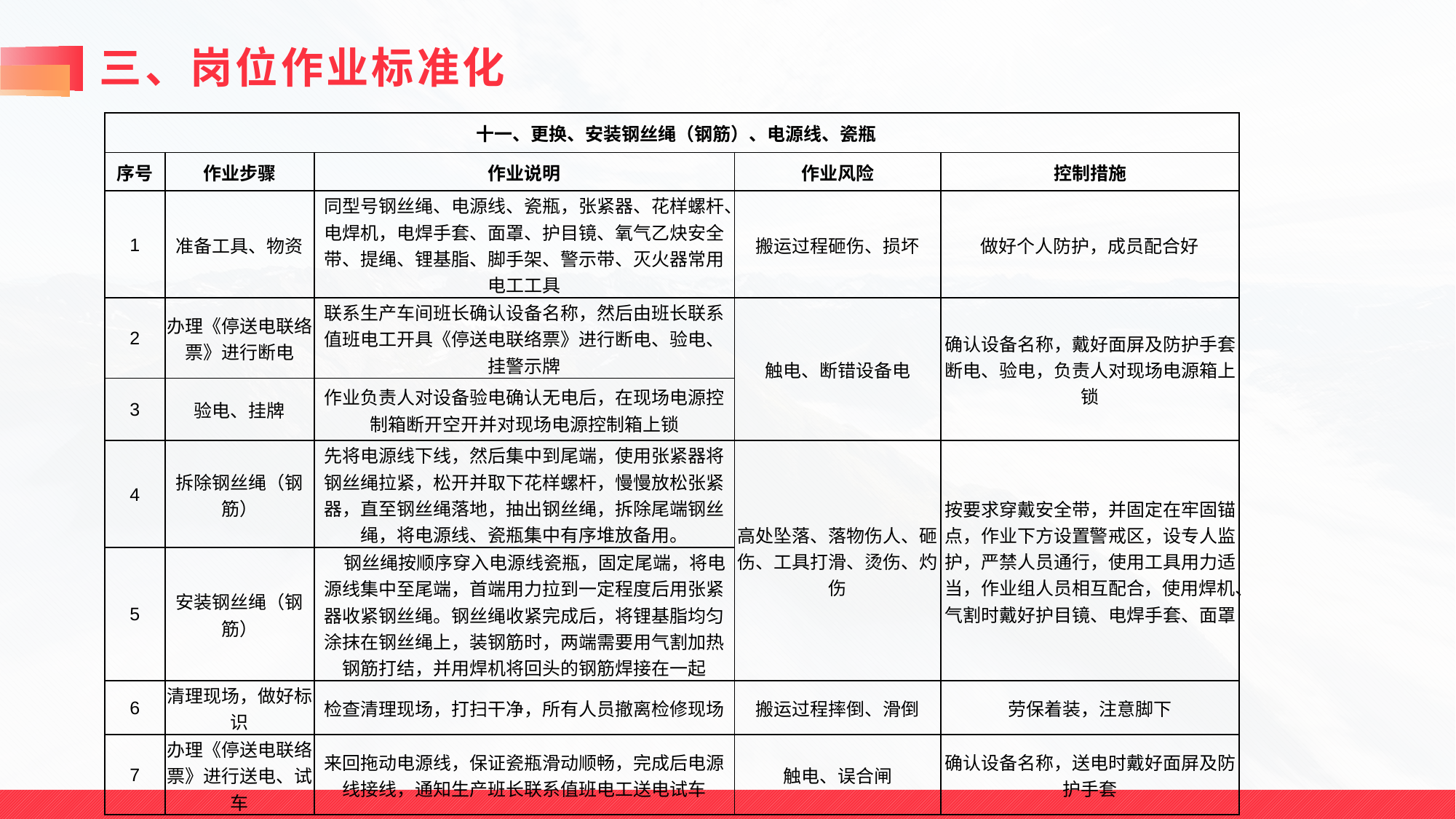

# 三、岗位作业标准化
| 十一、更换、安装钢丝绳（钢筋）、电源线、瓷瓶 |  |  |  |  |
| --- | --- | --- | --- | --- |
| 序号 | 作业步骤 | 作业说明 | 作业风险 | 控制措施 |
| 1 | 准备工具、物资 | 同型号钢丝绳、电源线、瓷瓶，张紧器、花样螺杆、电焊机，电焊手套、面罩、护目镜、氧气乙炔安全带、提绳、锂基脂、脚手架、警示带、灭火器常用电工工具 | 搬运过程砸伤、损坏 | 做好个人防护，成员配合好 |
| 2 | 办理《停送电联络票》进行断电 | 联系生产车间班长确认设备名称，然后由班长联系值班电工开具《停送电联络票》进行断电、验电、挂警示牌 | 触电、断错设备电 | 确认设备名称，戴好面屏及防护手套断电、验电，负责人对现场电源箱上锁 |
| 3 | 验电、挂牌 | 作业负责人对设备验电确认无电后，在现场电源控制箱断开空开并对现场电源控制箱上锁 |  |  |
| 4 | 拆除钢丝绳（钢筋） | 先将电源线下线，然后集中到尾端，使用张紧器将钢丝绳拉紧，松开并取下花样螺杆，慢慢放松张紧器，直至钢丝绳落地，抽出钢丝绳，拆除尾端钢丝绳，将电源线、瓷瓶集中有序堆放备用。 | 高处坠落、落物伤人、砸伤、工具打滑、烫伤、灼伤 | 按要求穿戴安全带，并固定在牢固锚点，作业下方设置警戒区，设专人监护，严禁人员通行，使用工具用力适当，作业组人员相互配合，使用焊机、气割时戴好护目镜、电焊手套、面罩 |
| 5 | 安装钢丝绳（钢筋） | 钢丝绳按顺序穿入电源线瓷瓶，固定尾端，将电源线集中至尾端，首端用力拉到一定程度后用张紧器收紧钢丝绳。钢丝绳收紧完成后，将锂基脂均匀涂抹在钢丝绳上，装钢筋时，两端需要用气割加热钢筋打结，并用焊机将回头的钢筋焊接在一起 |  |  |
| 6 | 清理现场，做好标识 | 检查清理现场，打扫干净，所有人员撤离检修现场 | 搬运过程摔倒、滑倒 | 劳保着装，注意脚下 |
| 7 | 办理《停送电联络票》进行送电、试车 | 来回拖动电源线，保证瓷瓶滑动顺畅，完成后电源线接线，通知生产班长联系值班电工送电试车 | 触电、误合闸 | 确认设备名称，送电时戴好面屏及防护手套 |
39